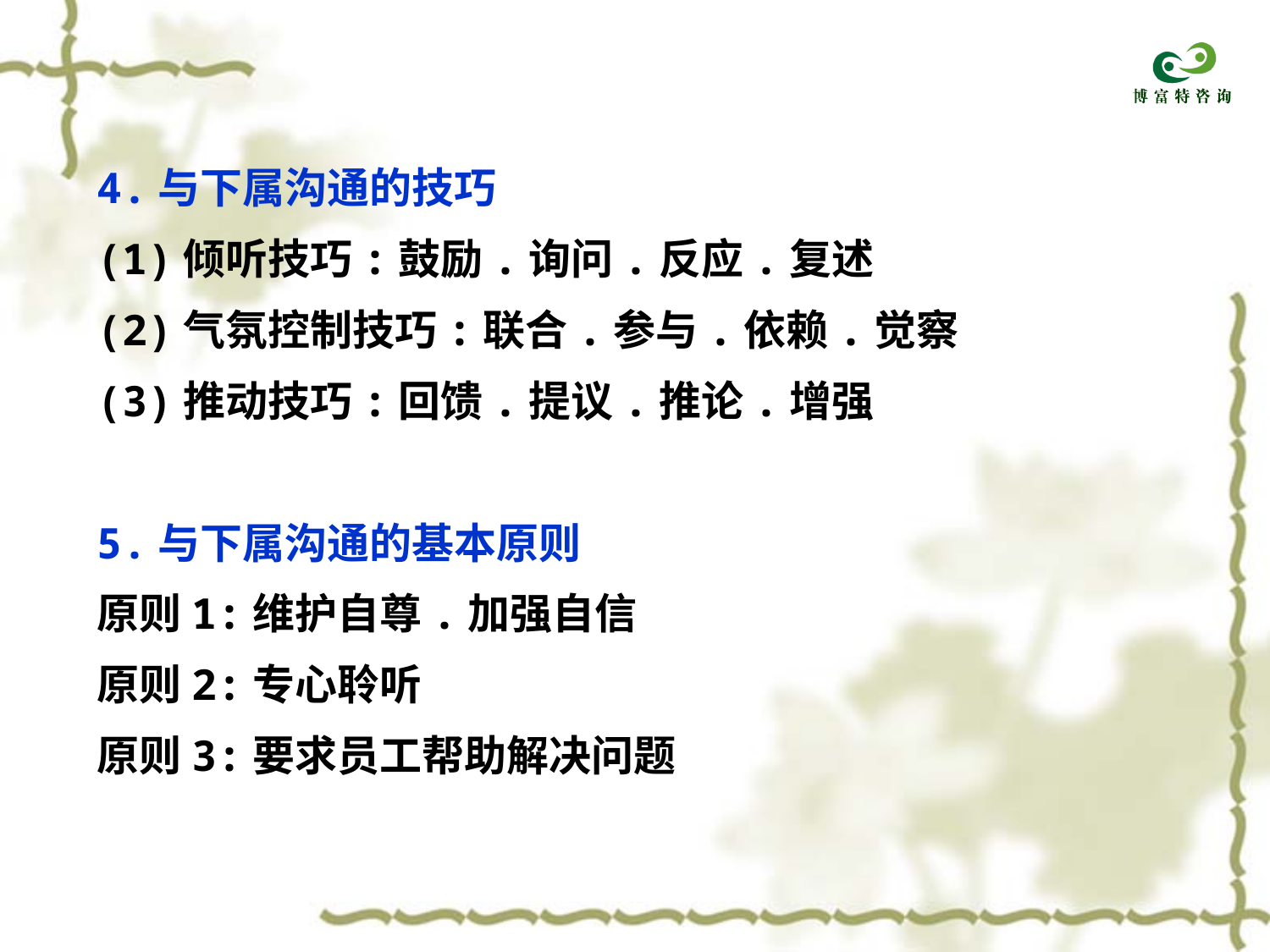

4.与下属沟通的技巧
(1)倾听技巧:鼓励.询问.反应.复述
(2)气氛控制技巧:联合.参与.依赖.觉察
(3)推动技巧:回馈.提议.推论.增强

5.与下属沟通的基本原则
原则1:维护自尊.加强自信
原则2:专心聆听
原则3:要求员工帮助解决问题